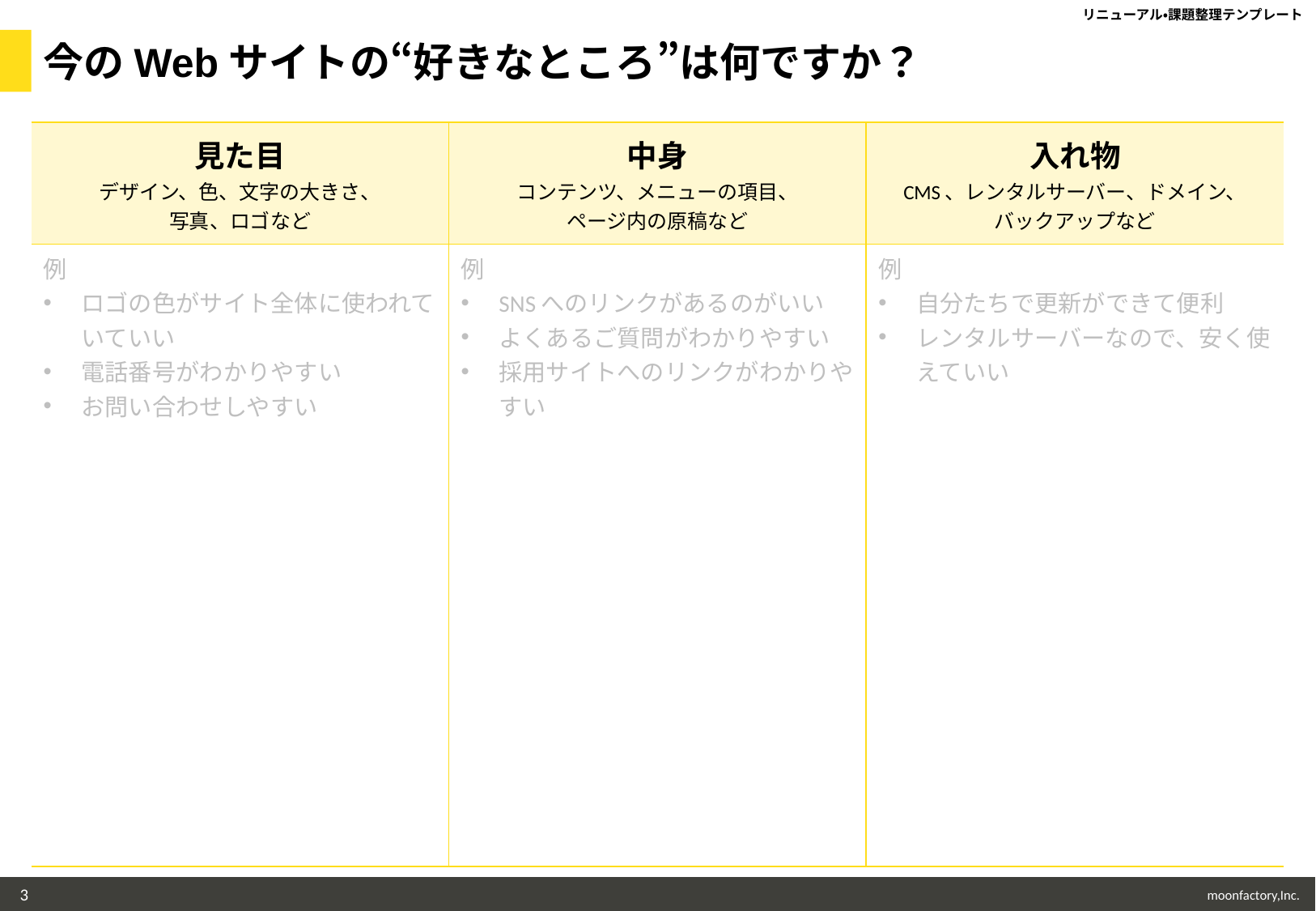

今のWebサイトの“好きなところ”は何ですか？
| 見た目 デザイン、色、文字の大きさ、 写真、ロゴなど | 中身 コンテンツ、メニューの項目、 ページ内の原稿など | 入れ物 CMS、レンタルサーバー、ドメイン、 バックアップなど |
| --- | --- | --- |
| 例 ロゴの色がサイト全体に使われていていい 電話番号がわかりやすい お問い合わせしやすい | 例 SNSへのリンクがあるのがいい よくあるご質問がわかりやすい 採用サイトへのリンクがわかりやすい | 例 自分たちで更新ができて便利 レンタルサーバーなので、安く使えていい |
3